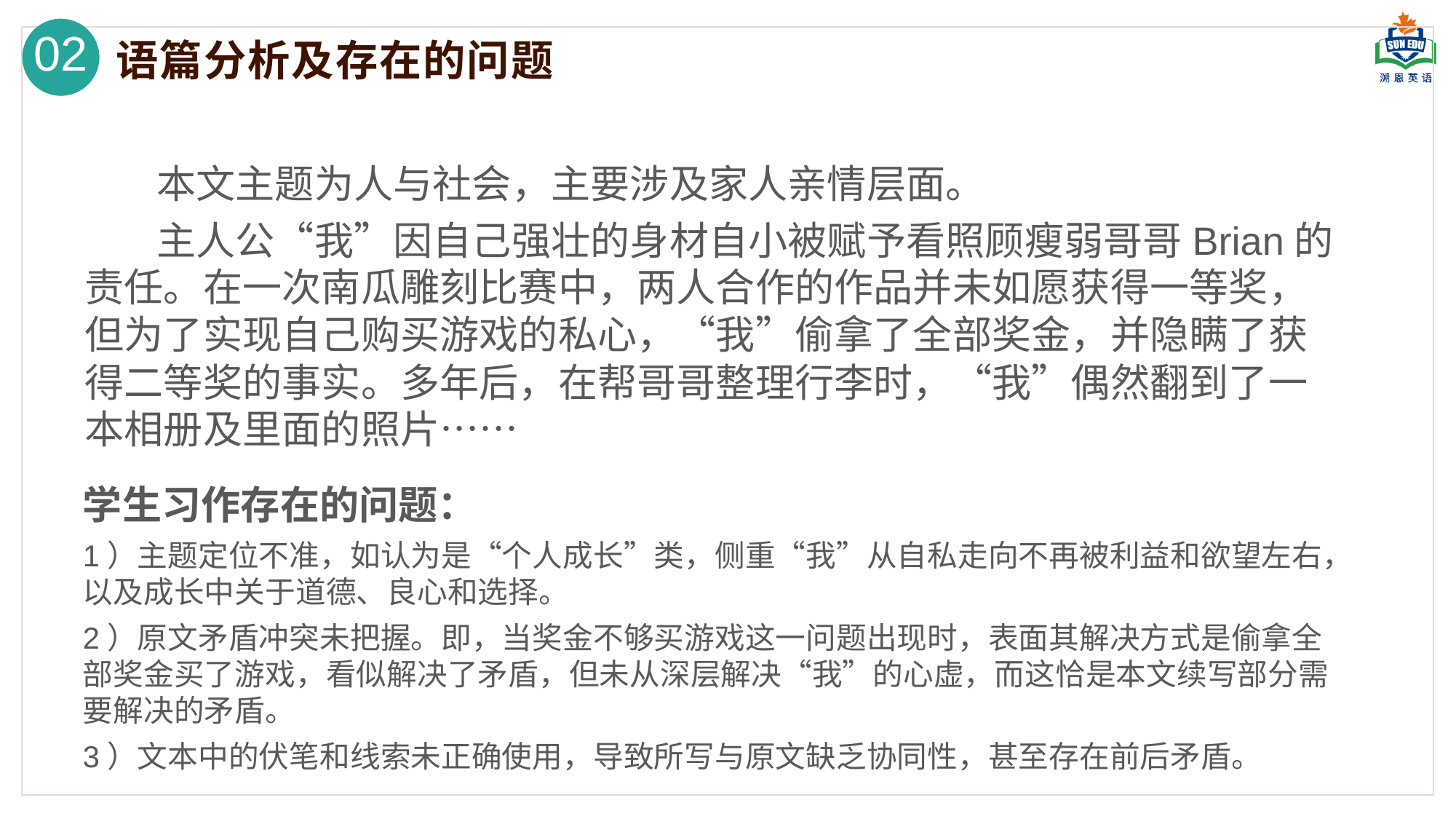

02

语篇分析及存在的问题
       本文主题为人与社会，主要涉及家人亲情层面。
       主人公“我”因自己强壮的身材自小被赋予看照顾瘦弱哥哥Brian的责任。在一次南瓜雕刻比赛中，两人合作的作品并未如愿获得一等奖，但为了实现自己购买游戏的私心，“我”偷拿了全部奖金，并隐瞒了获得二等奖的事实。多年后，在帮哥哥整理行李时，“我”偶然翻到了一本相册及里面的照片……
学生习作存在的问题：
1）主题定位不准，如认为是“个人成长”类，侧重“我”从自私走向不再被利益和欲望左右，以及成长中关于道德、良心和选择。
2）原文矛盾冲突未把握。即，当奖金不够买游戏这一问题出现时，表面其解决方式是偷拿全部奖金买了游戏，看似解决了矛盾，但未从深层解决“我”的心虚，而这恰是本文续写部分需要解决的矛盾。
3）文本中的伏笔和线索未正确使用，导致所写与原文缺乏协同性，甚至存在前后矛盾。